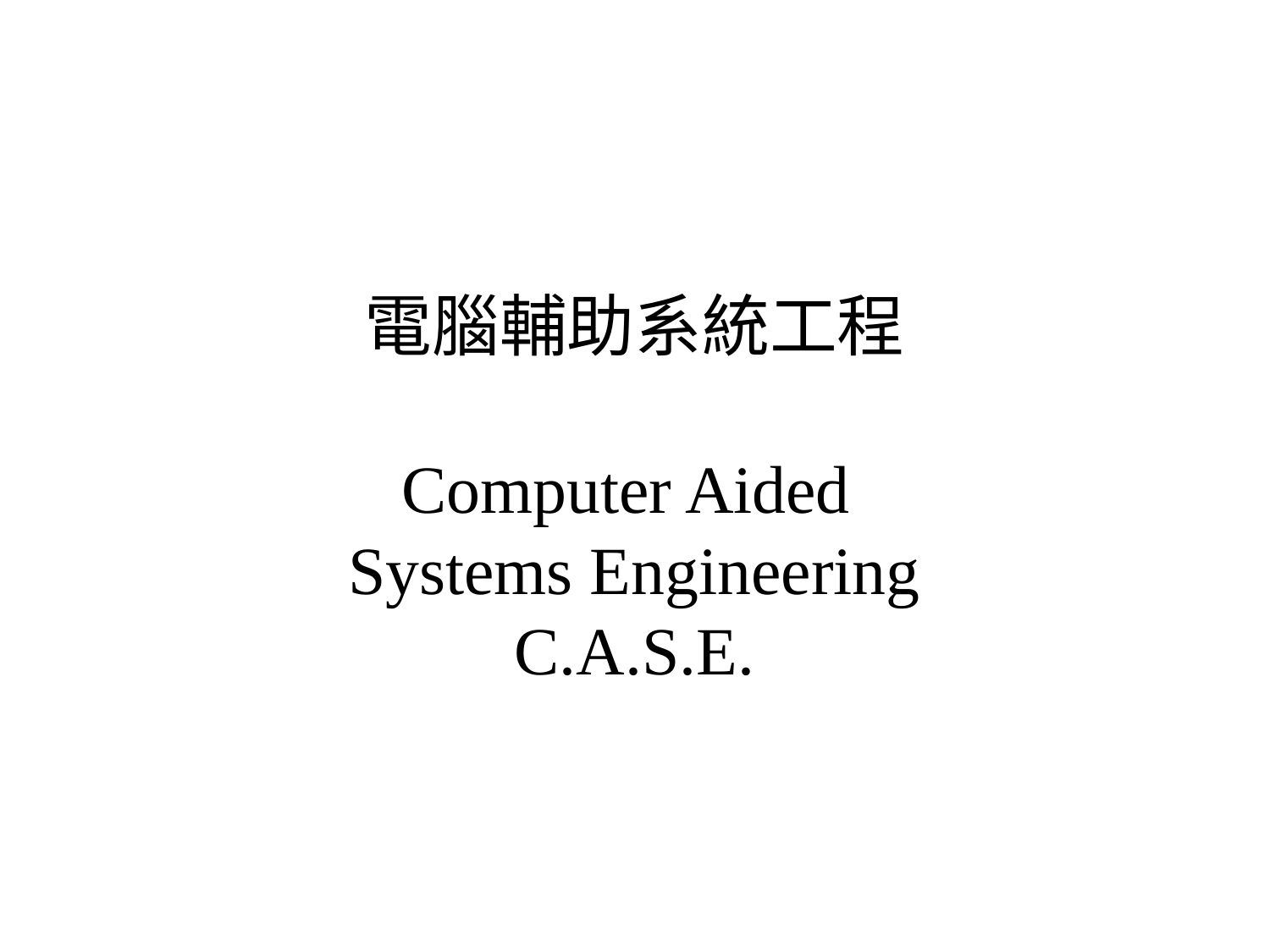

# 電腦輔助系統工程 Computer Aided Systems Engineering C.A.S.E.